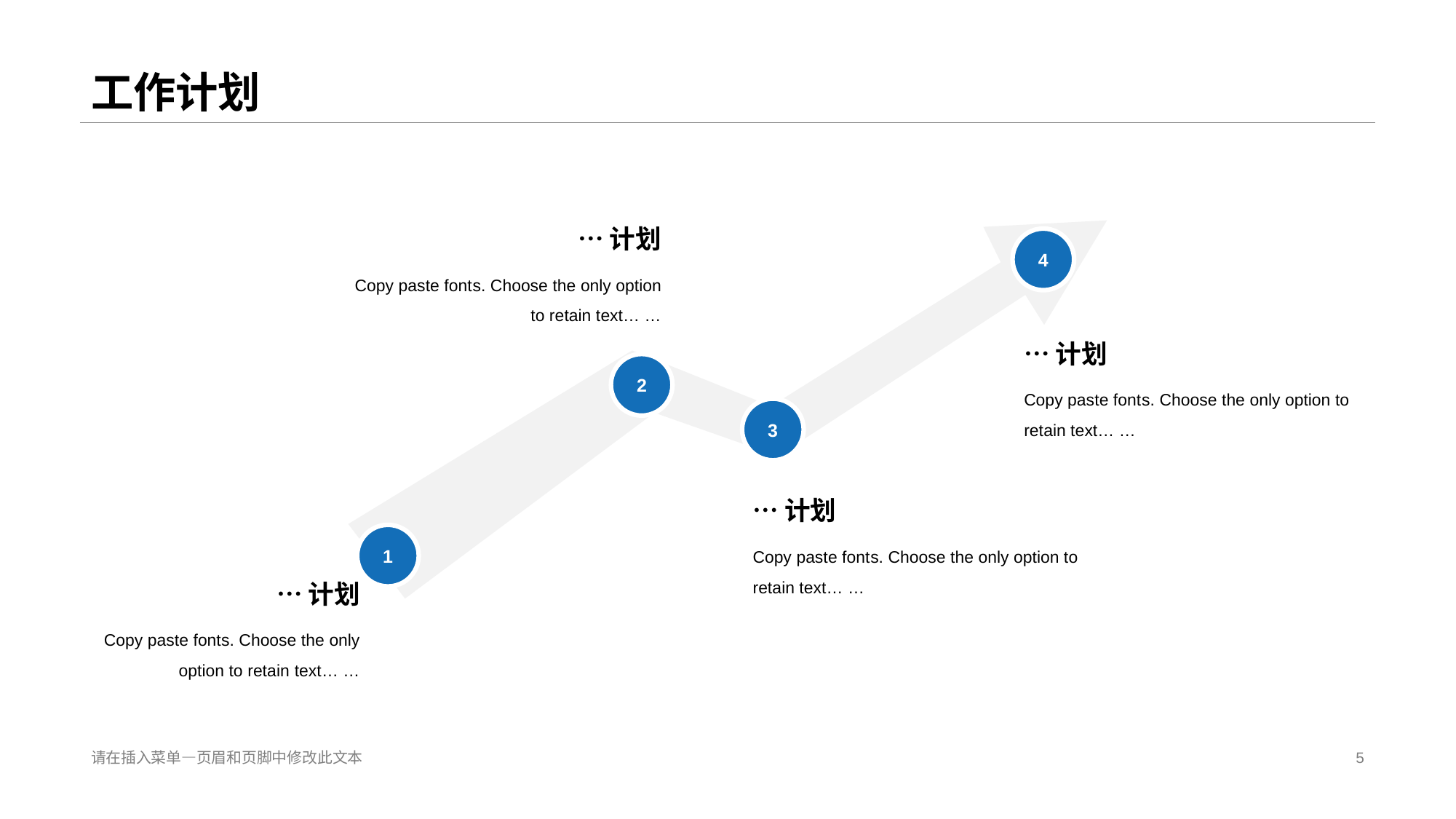

# 工作计划
…计划
Copy paste font s. Choose the only option to retain text… …

4
…计划
Copy paste font s. Choose the only option to retain text… …
2
3
…计划
Copy paste font s. Choose the only option to retain text… …
1
…计划
Copy paste fonts. Choose the only option to retain  text… …
请在插入菜单—页眉和页脚中修改此文本
5